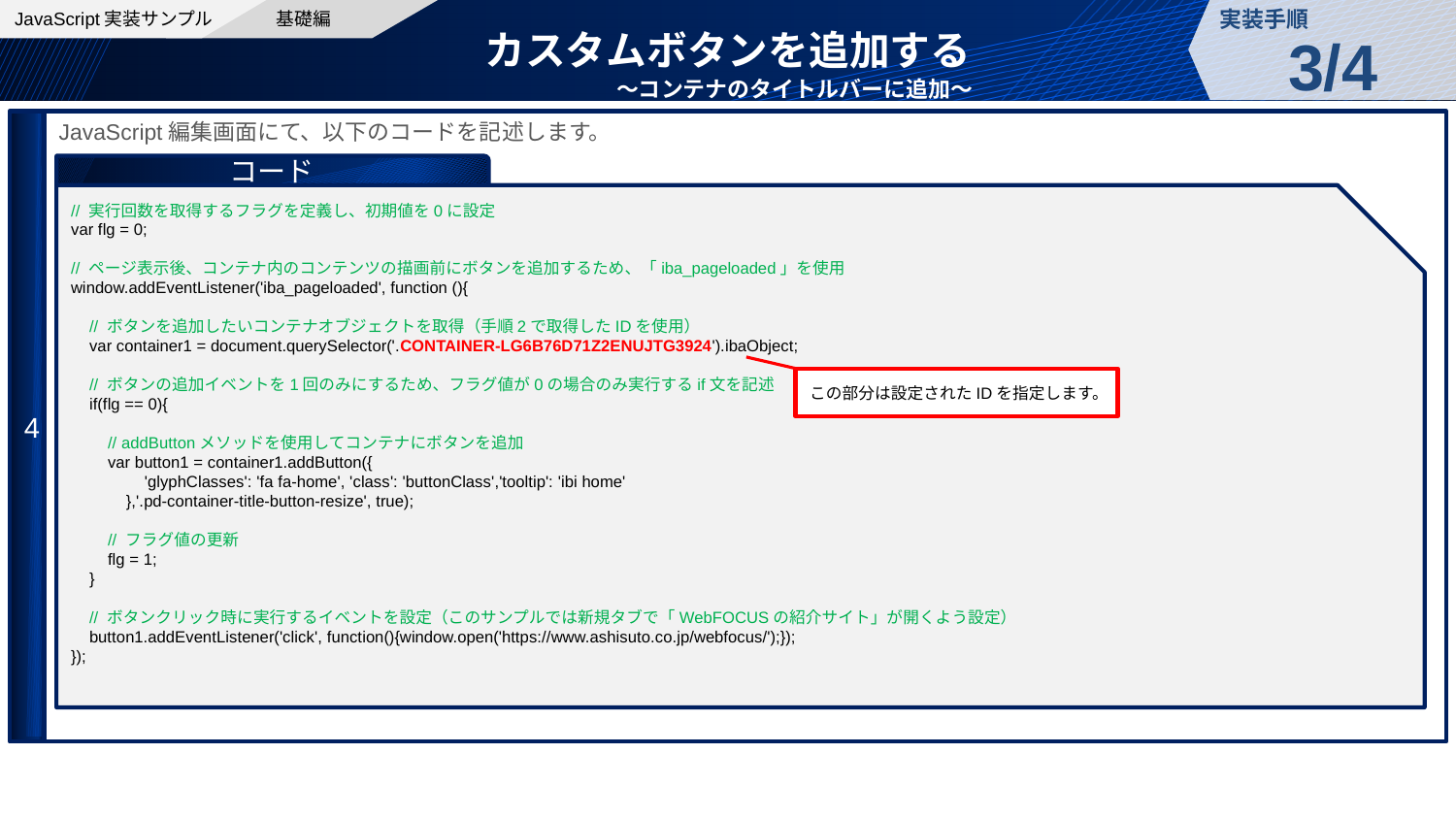

基礎編
実装手順
JavaScript実装サンプル
カスタムボタンを追加する

3/4
～コンテナのタイトルバーに追加～
4

JavaScript編集画面にて、以下のコードを記述します。
コード

// 実行回数を取得するフラグを定義し、初期値を0に設定
var flg = 0;

// ページ表示後、コンテナ内のコンテンツの描画前にボタンを追加するため、「iba_pageloaded」を使用
window.addEventListener('iba_pageloaded', function (){

    // ボタンを追加したいコンテナオブジェクトを取得（手順2で取得したIDを使用）
    var container1 = document.querySelector('.CONTAINER-LG6B76D71Z2ENUJTG3924').ibaObject;

    // ボタンの追加イベントを1回のみにするため、フラグ値が0の場合のみ実行するif文を記述
    if(flg == 0){

        // addButtonメソッドを使用してコンテナにボタンを追加
        var button1 = container1.addButton({
                'glyphClasses': 'fa fa-home', 'class': 'buttonClass','tooltip': 'ibi home'
            },'.pd-container-title-button-resize', true);

        // フラグ値の更新
        flg = 1;
    }

    // ボタンクリック時に実行するイベントを設定（このサンプルでは新規タブで「WebFOCUSの紹介サイト」が開くよう設定）
    button1.addEventListener('click', function(){window.open('https://www.ashisuto.co.jp/webfocus/');});
});
この部分は設定されたIDを指定します。